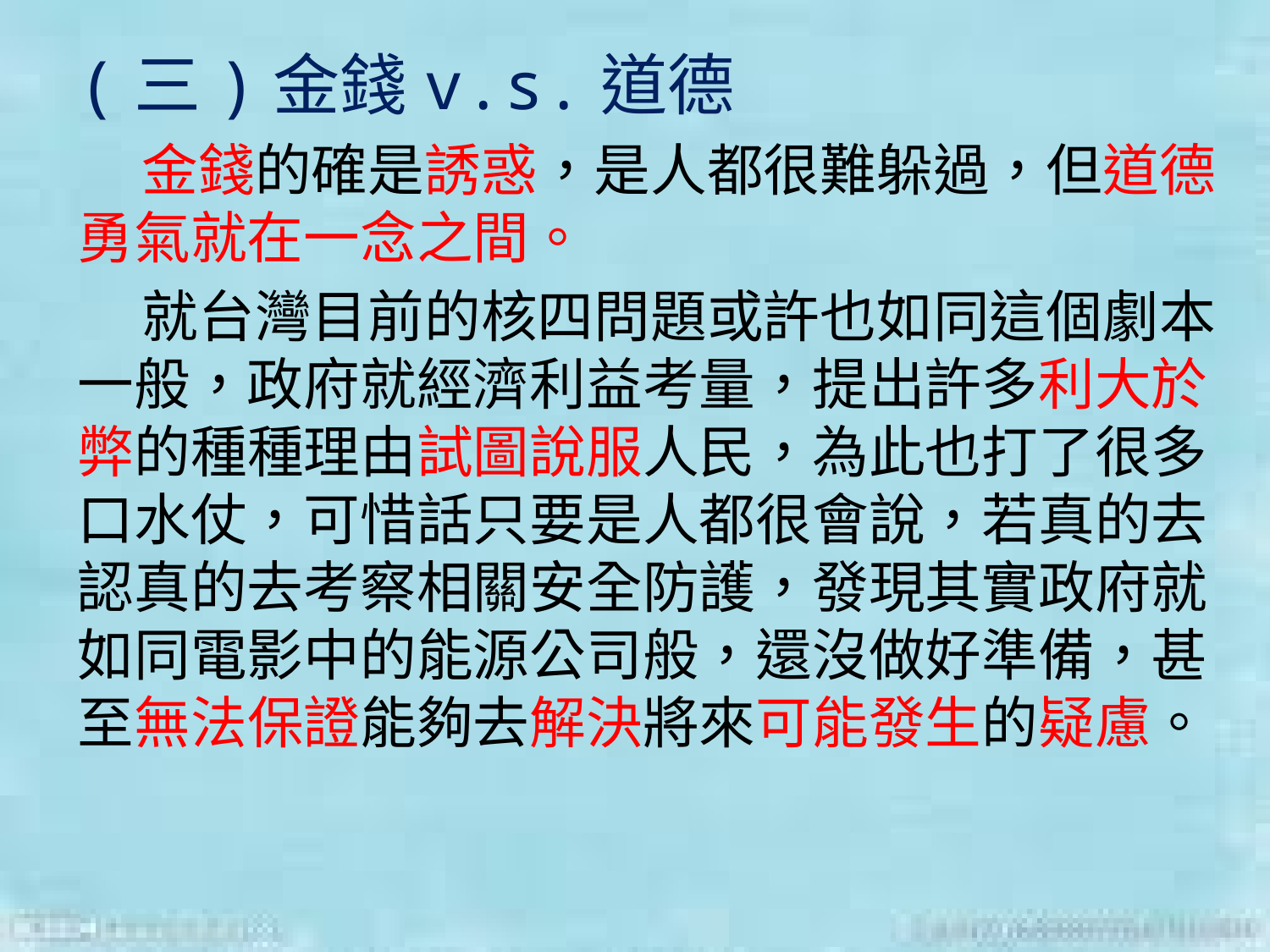

(三)金錢v.s.道德
    金錢的確是誘惑，是人都很難躲過，但道德勇氣就在一念之間。
    就台灣目前的核四問題或許也如同這個劇本一般，政府就經濟利益考量，提出許多利大於弊的種種理由試圖說服人民，為此也打了很多口水仗，可惜話只要是人都很會說，若真的去認真的去考察相關安全防護，發現其實政府就如同電影中的能源公司般，還沒做好準備，甚至無法保證能夠去解決將來可能發生的疑慮。